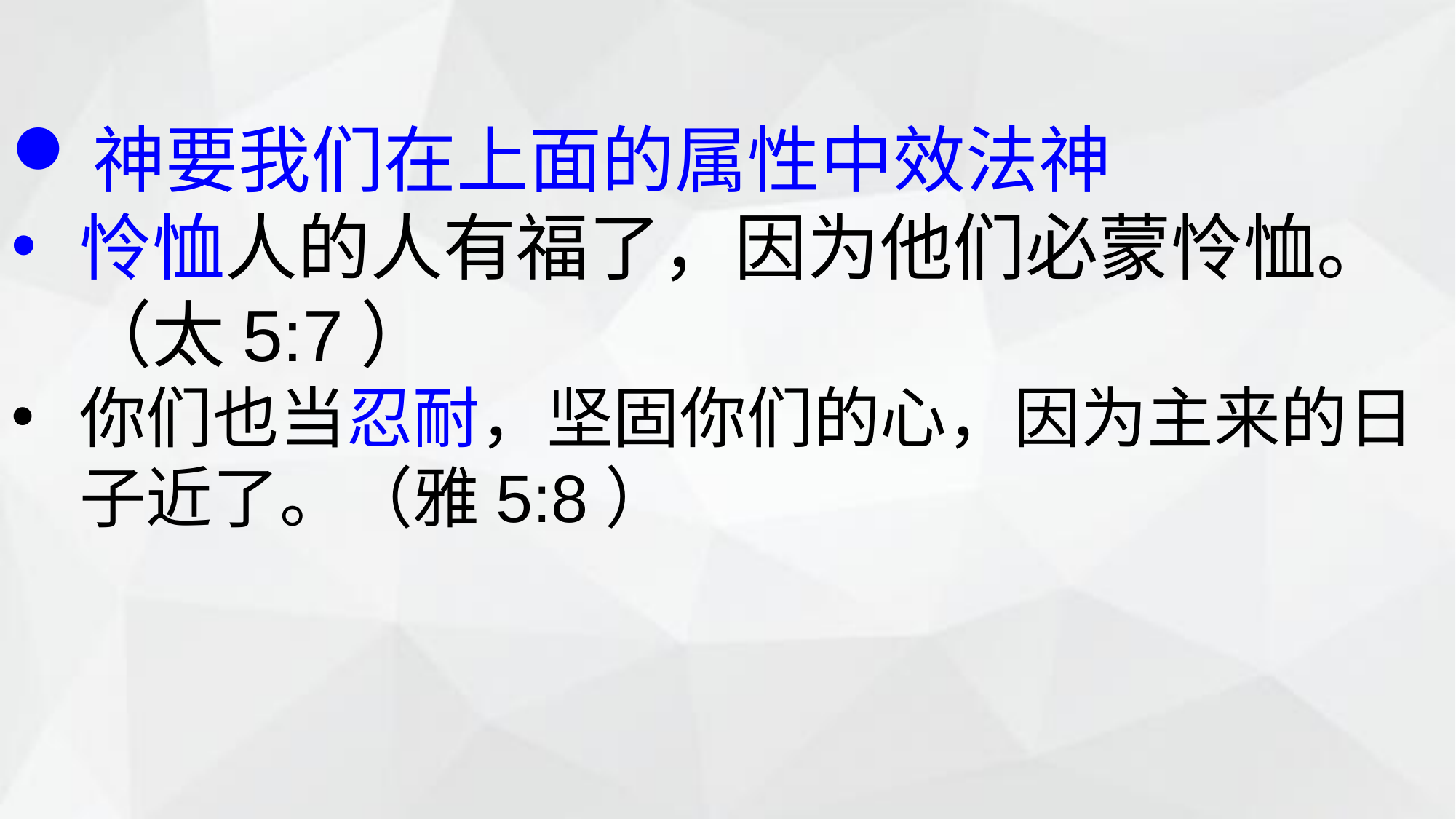

神要我们在上面的属性中效法神
怜恤人的人有福了，因为他们必蒙怜恤。（太5:7）
你们也当忍耐，坚固你们的心，因为主来的日子近了。（雅5:8）
42